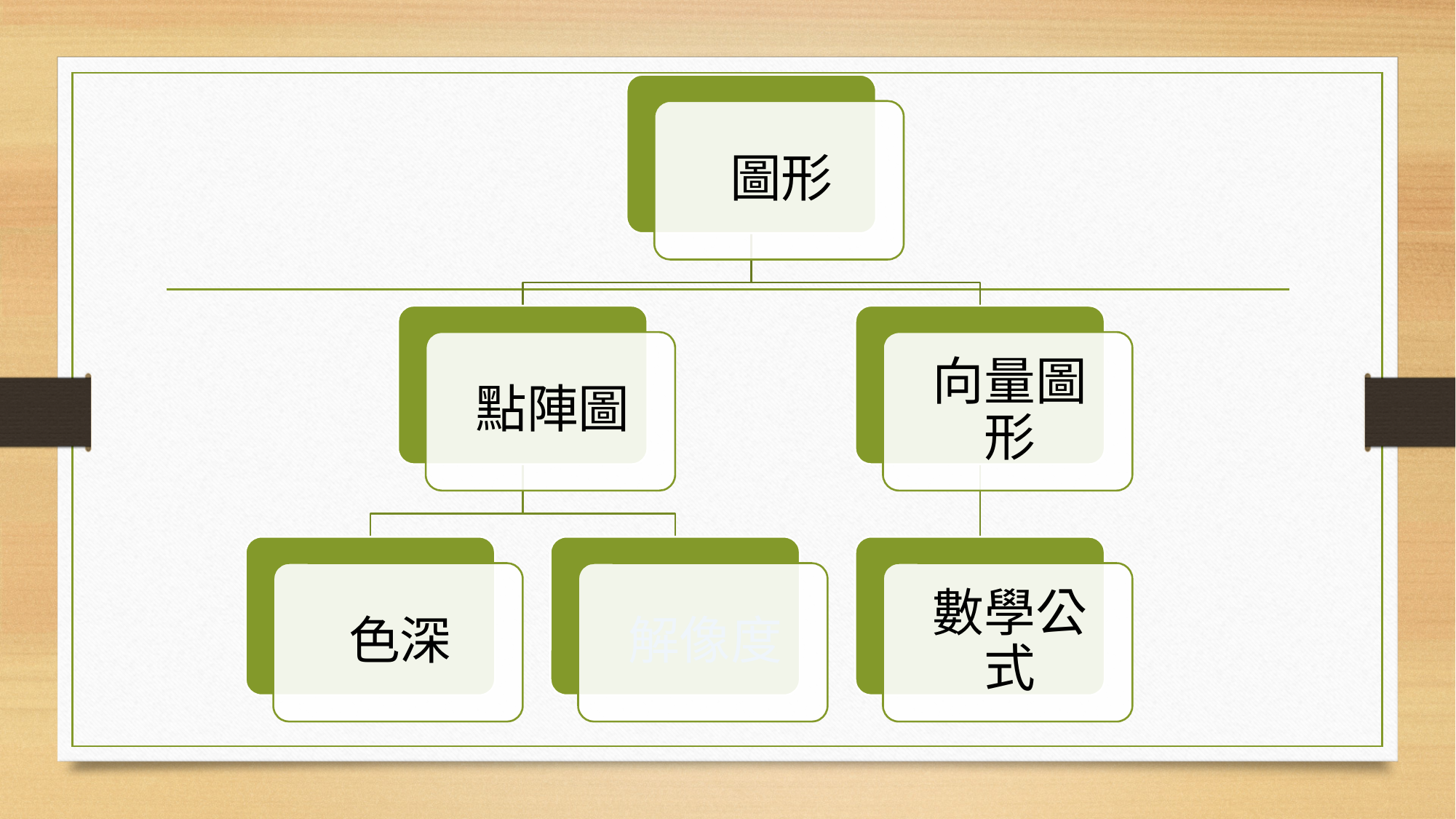

圖形
點陣圖
色深
解像度
向量圖形
數學公式
#